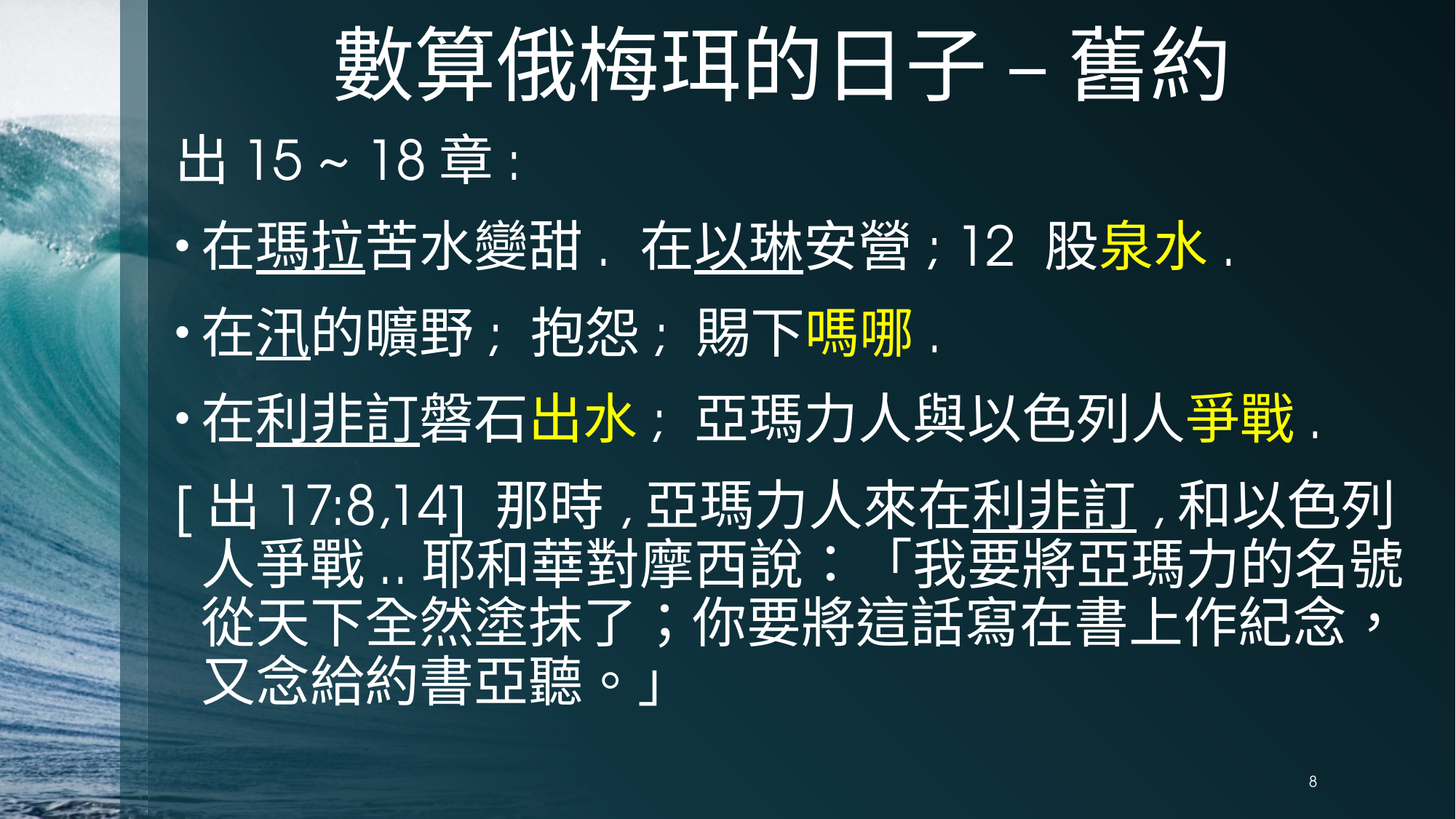

# 數算俄梅珥的日子 – 舊約
出15 ~ 18章:
在瑪拉苦水變甜. 在以琳安營; 12 股泉水.
在汛的曠野; 抱怨; 賜下嗎哪.
在利非訂磐石出水; 亞瑪力人與以色列人爭戰.
[出17:8,14] 那時,亞瑪力人來在利非訂,和以色列人爭戰..耶和華對摩西說：「我要將亞瑪力的名號從天下全然塗抹了；你要將這話寫在書上作紀念，又念給約書亞聽。」
8